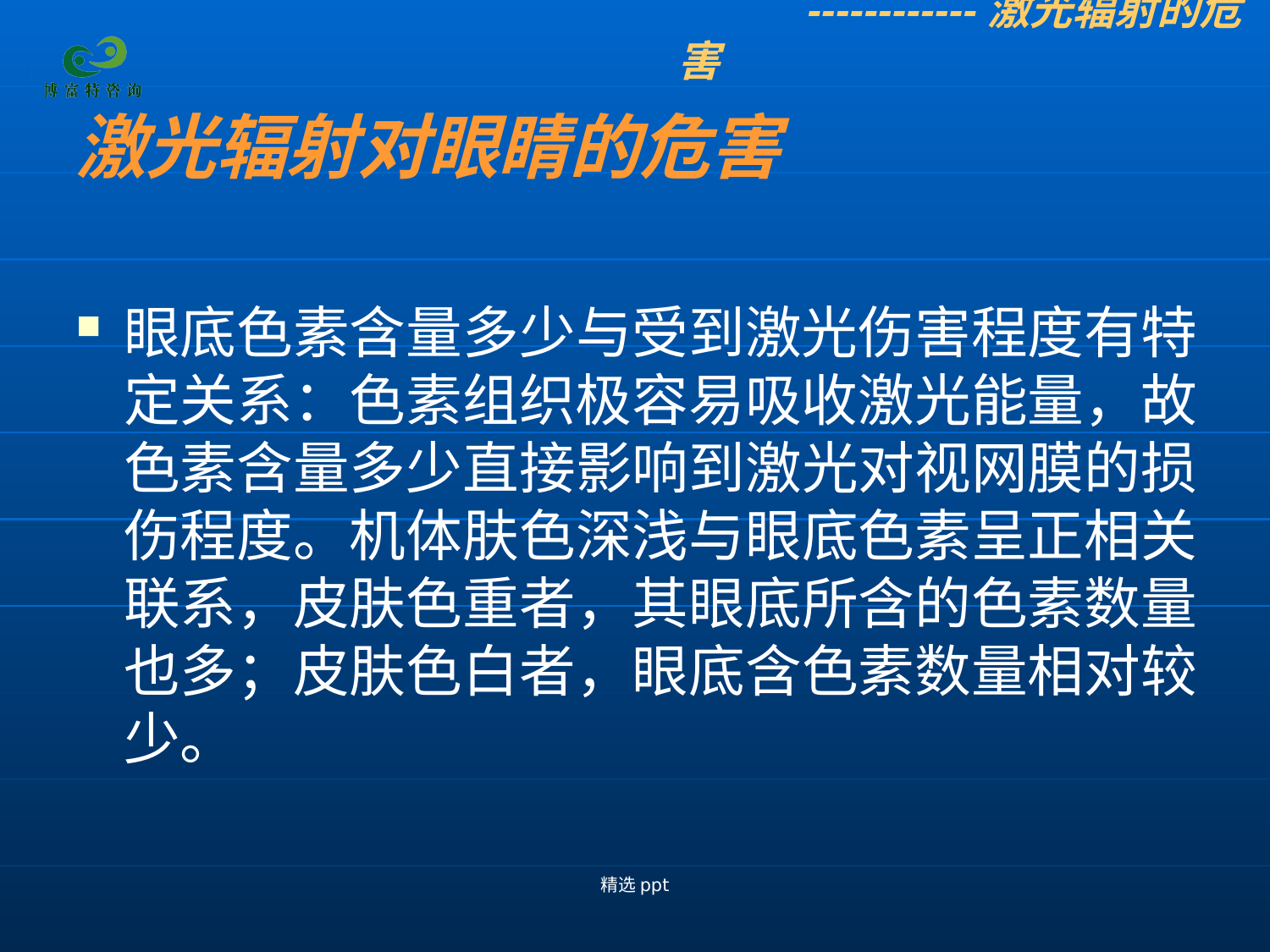

------------激光辐射的危害
激光辐射对眼睛的危害

眼底色素含量多少与受到激光伤害程度有特定关系：色素组织极容易吸收激光能量，故色素含量多少直接影响到激光对视网膜的损伤程度。机体肤色深浅与眼底色素呈正相关联系，皮肤色重者，其眼底所含的色素数量也多；皮肤色白者，眼底含色素数量相对较少。

19
精选ppt